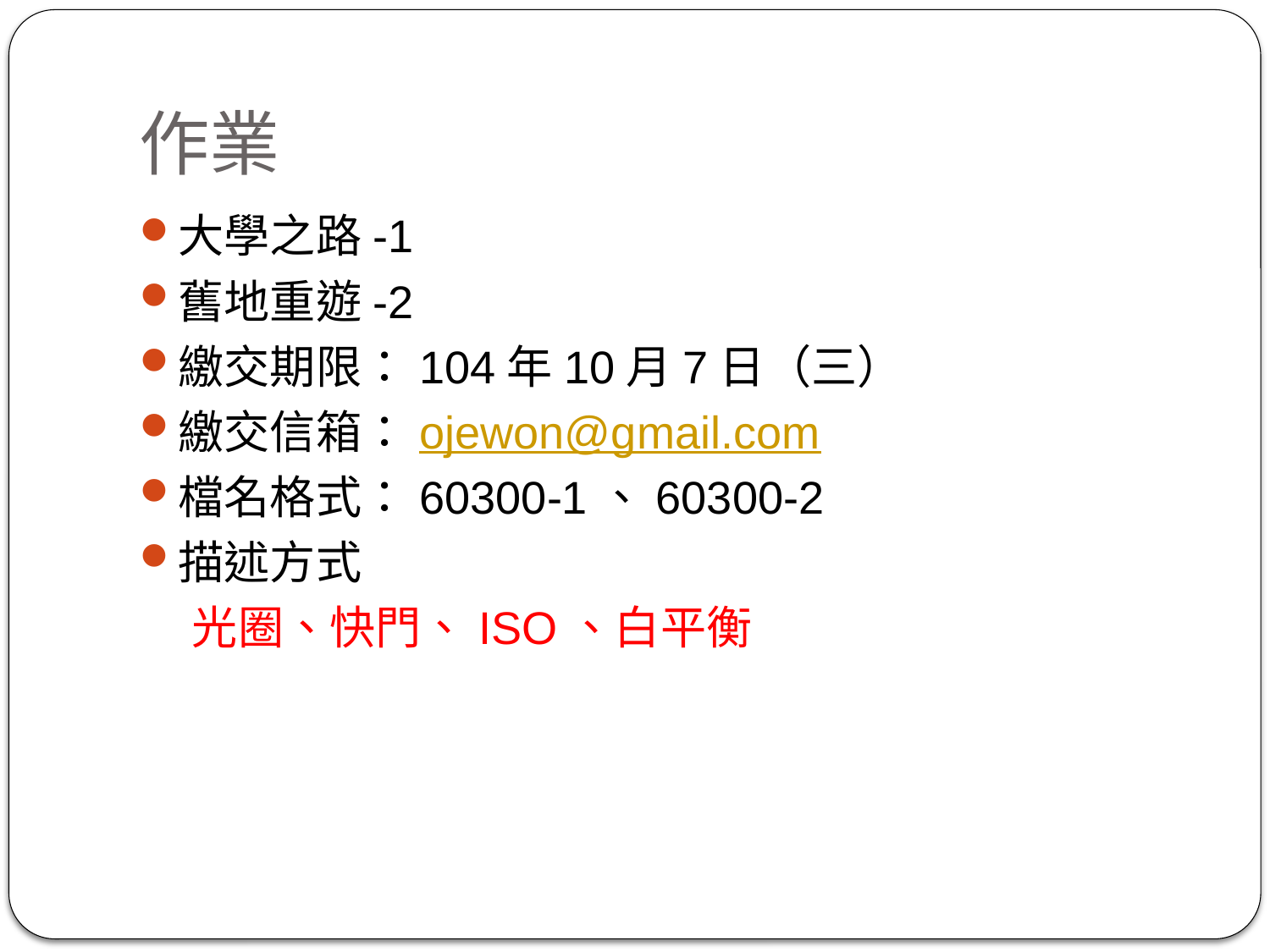

# 作業
大學之路-1
舊地重遊-2
繳交期限：104年10月7日（三）
繳交信箱：ojewon@gmail.com
檔名格式：60300-1、60300-2
描述方式
    光圈、快門、ISO、白平衡